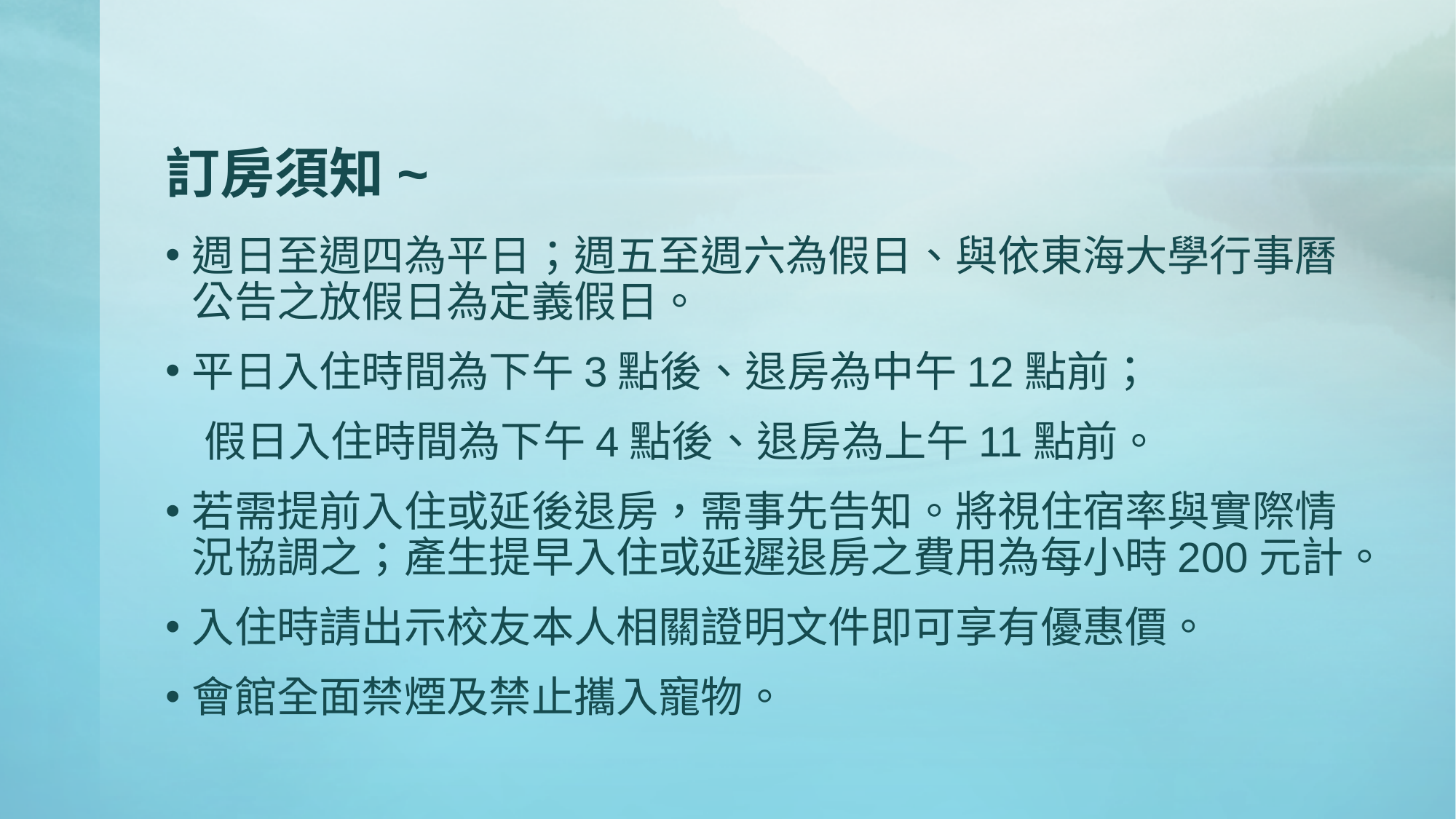

# 訂房須知~
週日至週四為平日；週五至週六為假日、與依東海大學行事曆公告之放假日為定義假日。
平日入住時間為下午3點後、退房為中午12點前；
   假日入住時間為下午4點後、退房為上午11點前。
若需提前入住或延後退房，需事先告知。將視住宿率與實際情況協調之；產生提早入住或延遲退房之費用為每小時200元計。
入住時請出示校友本人相關證明文件即可享有優惠價。
會館全面禁煙及禁止攜入寵物。